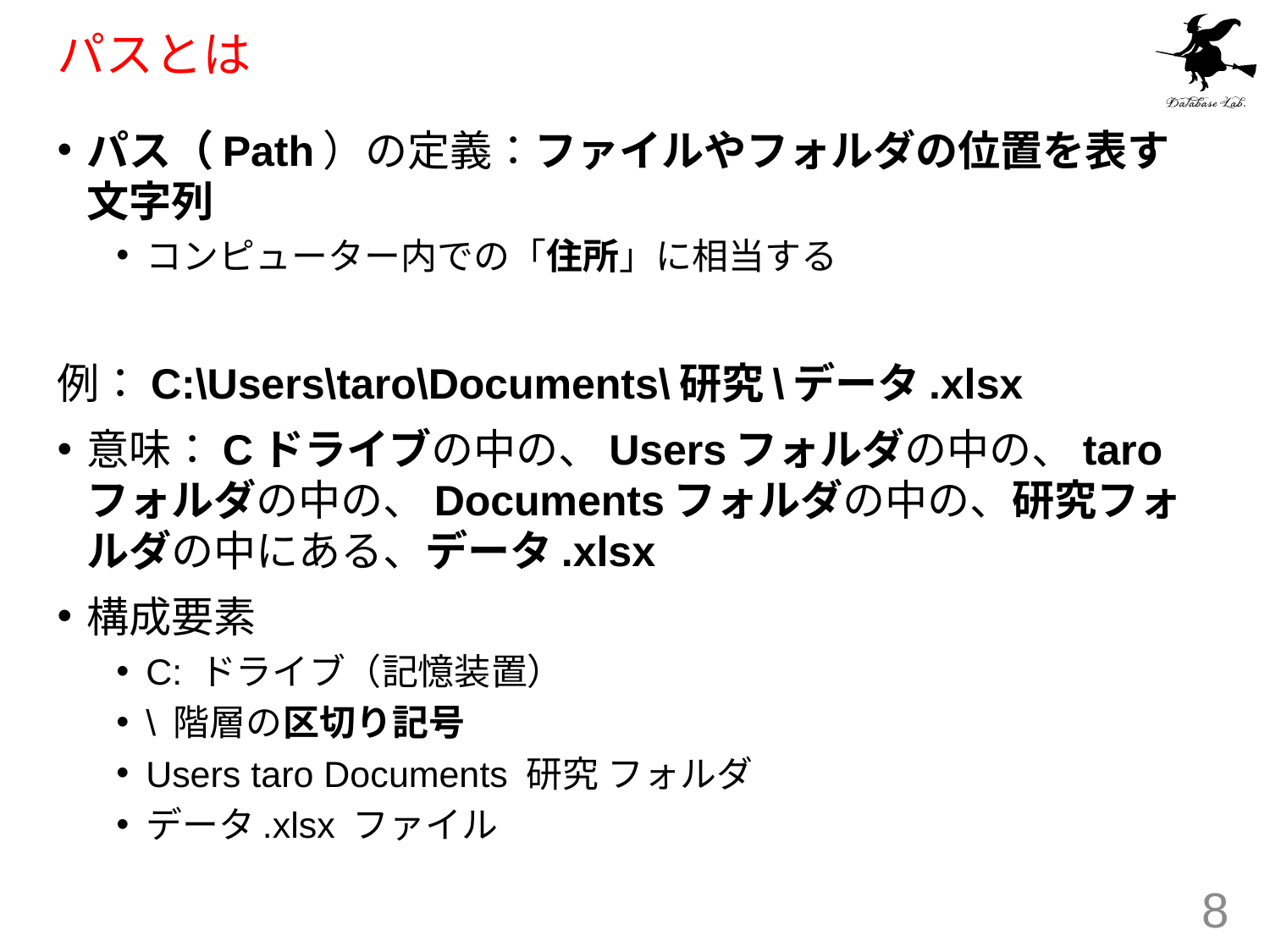

# パスとは
パス（Path）の定義：ファイルやフォルダの位置を表す文字列
コンピューター内での「住所」に相当する

例：C:\Users\taro\Documents\研究\データ.xlsx
意味：Cドライブの中の、Usersフォルダの中の、taroフォルダの中の、Documentsフォルダの中の、研究フォルダの中にある、データ.xlsx
構成要素
C: ドライブ（記憶装置）
\ 階層の区切り記号
Users taro Documents 研究 フォルダ
データ.xlsx ファイル

8